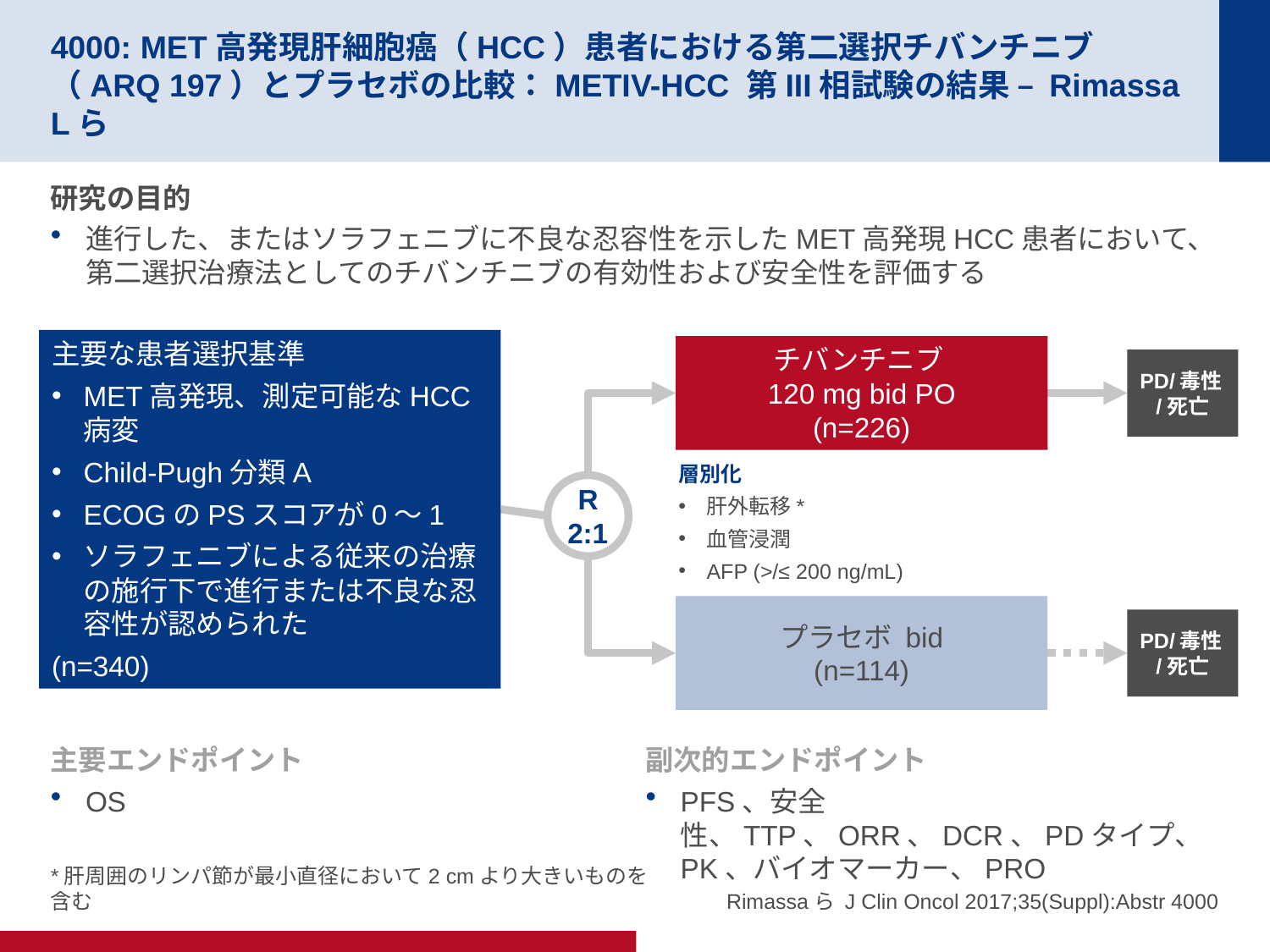

# 4000: MET高発現肝細胞癌（HCC）患者における第二選択チバンチニブ（ARQ 197）とプラセボの比較：METIV-HCC 第III相試験の結果 – Rimassa Lら
研究の目的
進行した、またはソラフェニブに不良な忍容性を示したMET高発現HCC患者において、第二選択治療法としてのチバンチニブの有効性および安全性を評価する
主要な患者選択基準
MET高発現、測定可能なHCC病変
Child-Pugh分類A
ECOGのPSスコアが0～1
ソラフェニブによる従来の治療の施行下で進行または不良な忍容性が認められた
(n=340)
チバンチニブ
120 mg bid PO
(n=226)
PD/毒性/死亡
層別化
肝外転移*
血管浸潤
AFP (>/≤ 200 ng/mL)
R
2:1
プラセボ bid
(n=114)
PD/毒性/死亡
主要エンドポイント
OS

副次的エンドポイント
PFS、安全性、TTP、ORR、DCR、PDタイプ、PK、バイオマーカー、PRO
*肝周囲のリンパ節が最小直径において2 cmより大きいものを含む
Rimassaら J Clin Oncol 2017;35(Suppl):Abstr 4000